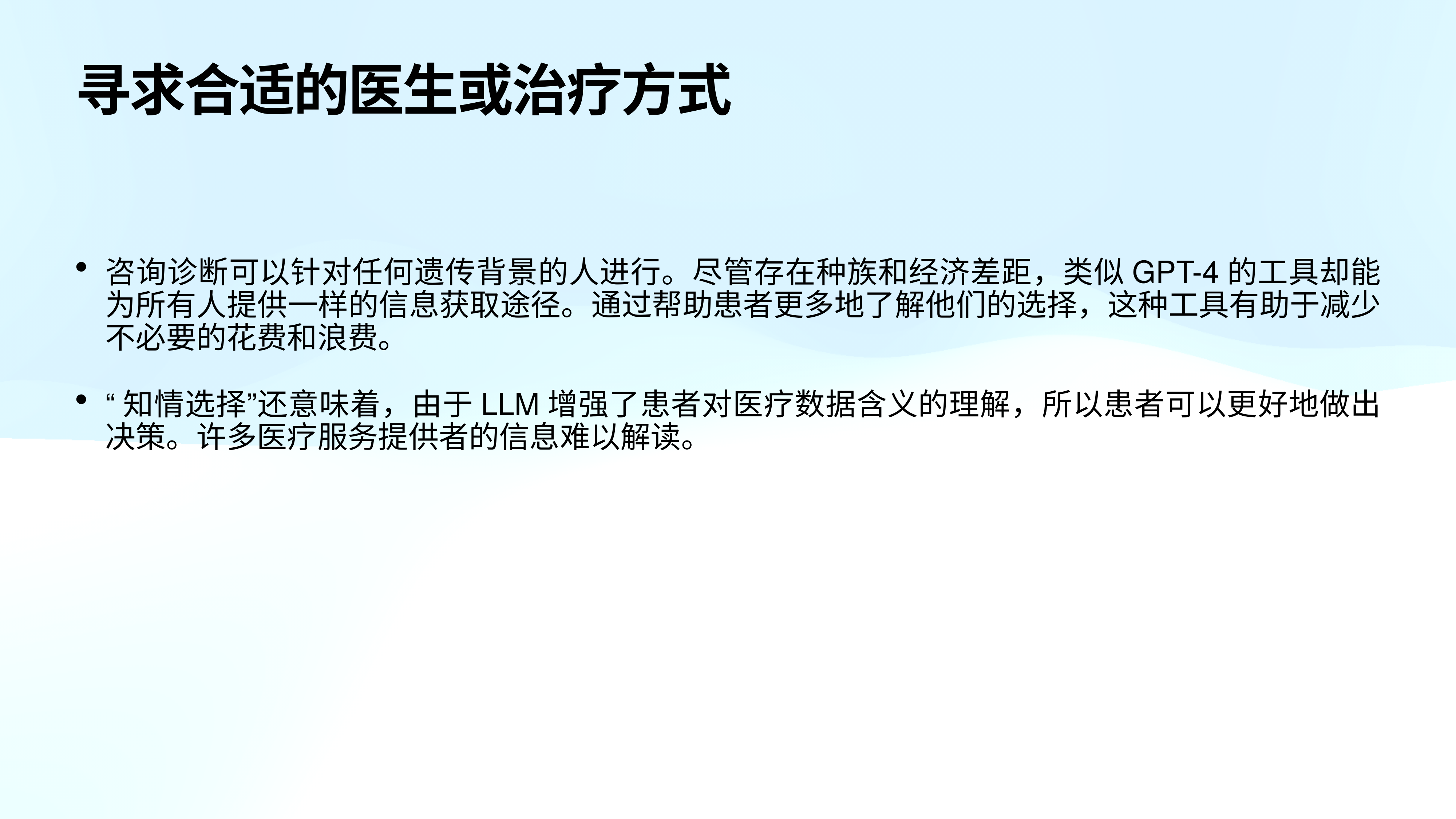

# 寻求合适的医生或治疗方式

咨询诊断可以针对任何遗传背景的人进行。尽管存在种族和经济差距，类似GPT-4的工具却能为所有人提供一样的信息获取途径。通过帮助患者更多地了解他们的选择，这种工具有助于减少不必要的花费和浪费。
“知情选择”还意味着，由于LLM增强了患者对医疗数据含义的理解，所以患者可以更好地做出决策。许多医疗服务提供者的信息难以解读。